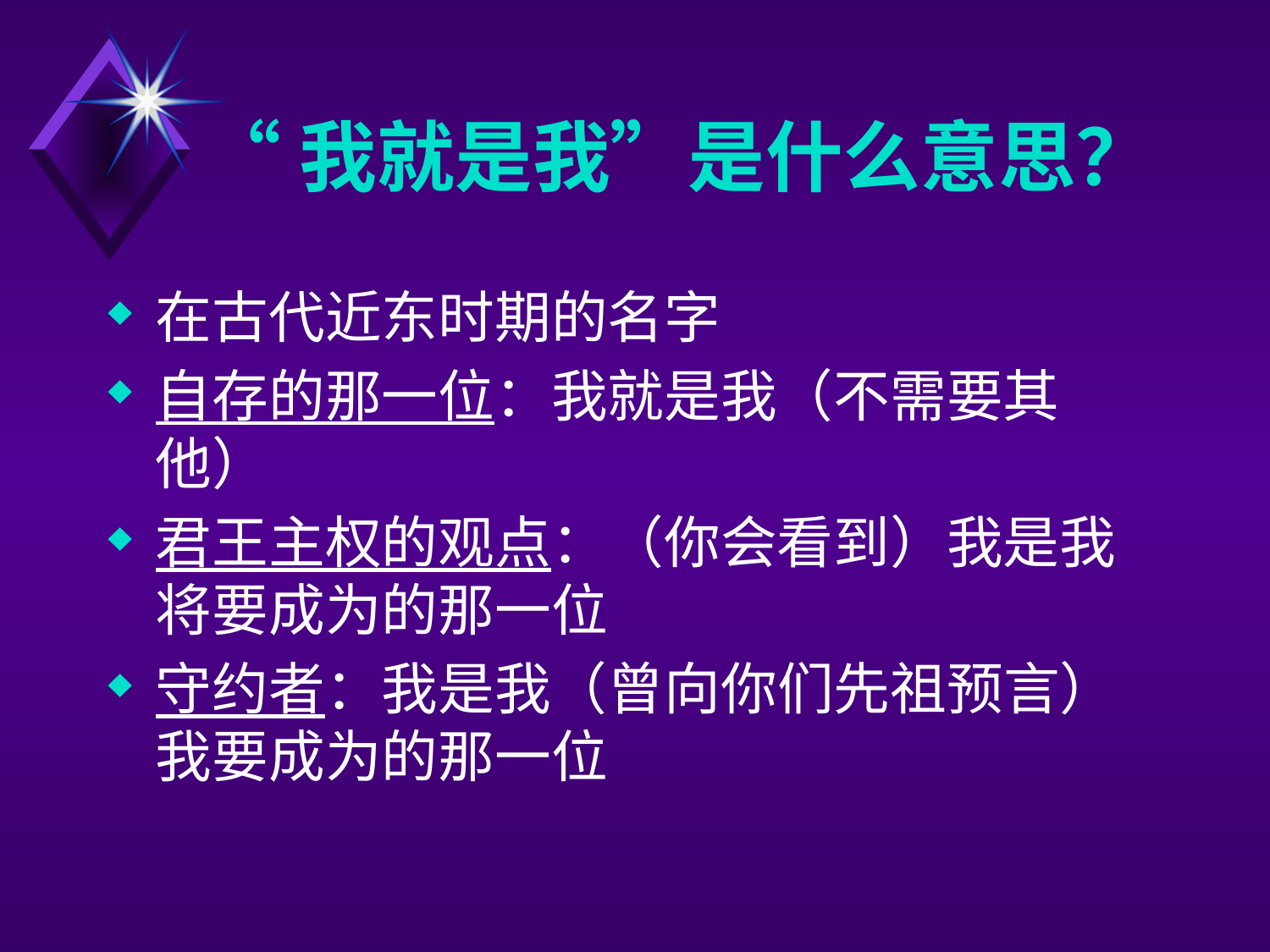

# “我就是我”是什么意思？
在古代近东时期的名字
自存的那一位：我就是我（不需要其他）
君王主权的观点：（你会看到）我是我将要成为的那一位
守约者：我是我（曾向你们先祖预言）我要成为的那一位